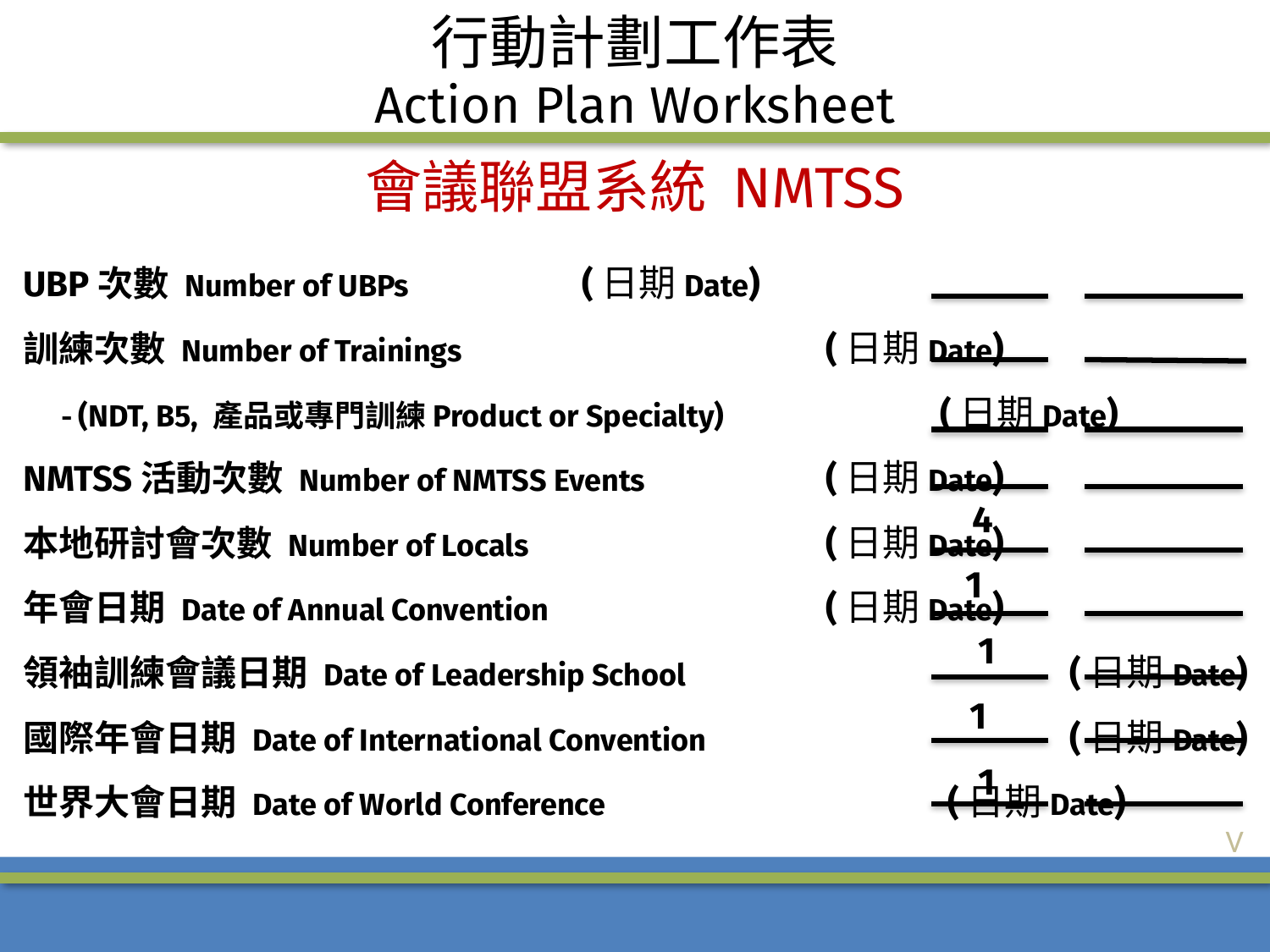

行動計劃工作表
Action Plan Worksheet
# 會議聯盟系統 NMTSS

UBP次數 Number of UBPs 				   	   (日期Date)
訓練次數 Number of Trainings 			   	  	   (日期Date)
	- (NDT, B5, 產品或專門訓練Product or Specialty)	   		   (日期Date)
NMTSS活動次數 Number of NMTSS Events	              	   (日期Date)
本地研討會次數 Number of Locals		     	     	   (日期Date)
年會日期 Date of Annual Convention		     	   	   (日期Date)
領袖訓練會議日期 Date of Leadership School	     	   	   (日期Date)
國際年會日期 Date of International Convention	       	  	   (日期Date)
世界大會日期 Date of World Conference		     	  	   (日期Date)

4
1
1
1
1

V